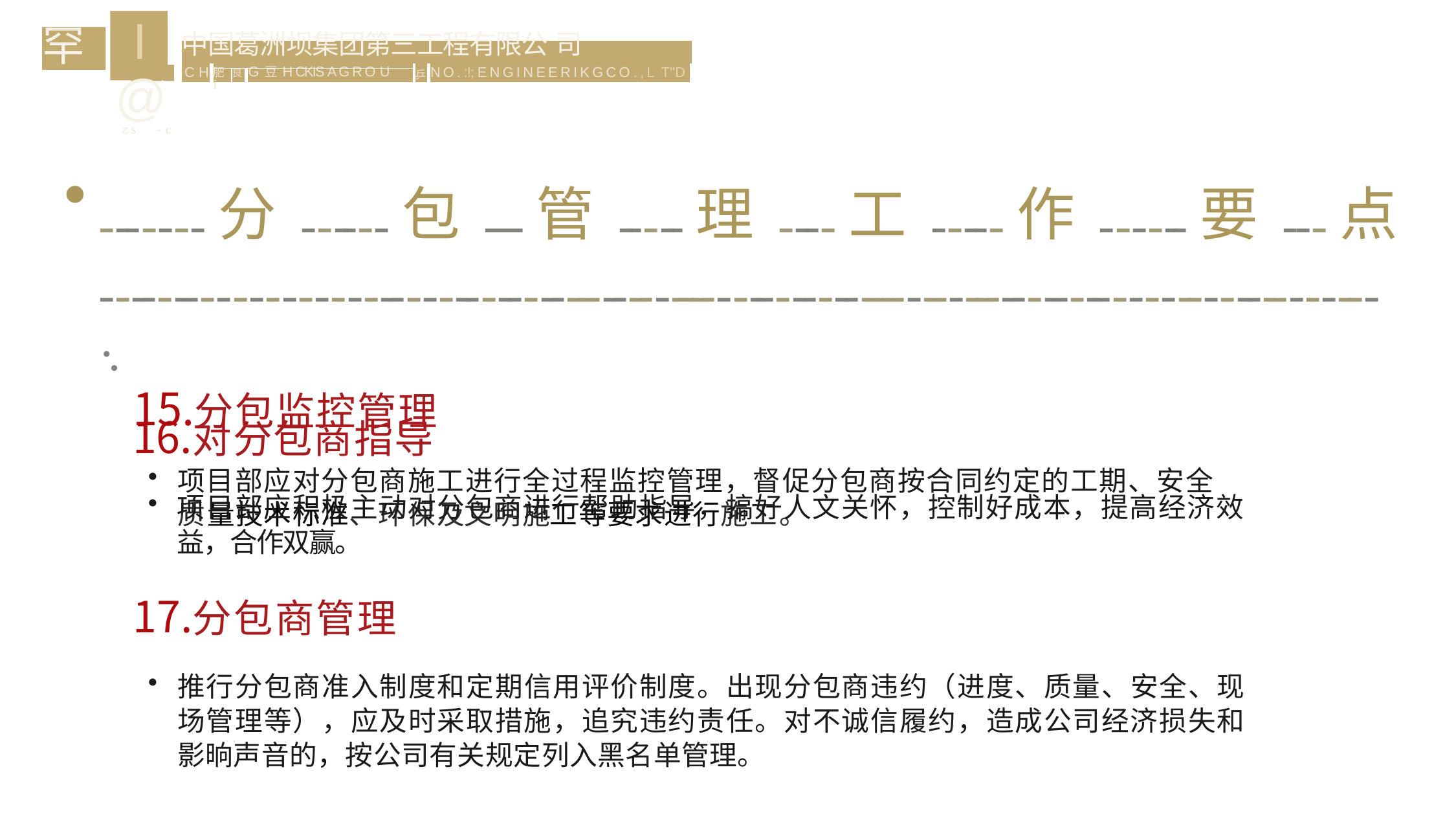

# I@
乙s	- c
罕
| 中 国 葛 洲 坝 集 团 第 三 工 程 有 限 公 司 |  |  |  |  |  |
| --- | --- | --- | --- | --- | --- |
| C H |  |  |  | 乒 | N O . :!; ENGINEERIKGCO.,L T"D |
|  | 肥i | 良 | G 豆 H CKIS A G R O U |  |  |

-------分------包---管-----理----工-----作------要---点 ------------------------------------------------------------------------------------------·.
分包监控管理
项目部应对分包商施工进行全过程监控管理，督促分包商按合同约定的工期、安全 质量技术标准、环保及文明施工等要求进行施工。
对分包商指导
项目部应积极主动对分包商进行帮助指导，搞好人文关怀，控制好成本，提高经济效 益，合作双赢。

分包商管理
推行分包商准入制度和定期信用评价制度。出现分包商违约（进度、质量、安全、现 场管理等），应及时采取措施，追究违约责任。对不诚信履约，造成公司经济损失和 影晌声音的，按公司有关规定列入黑名单管理。